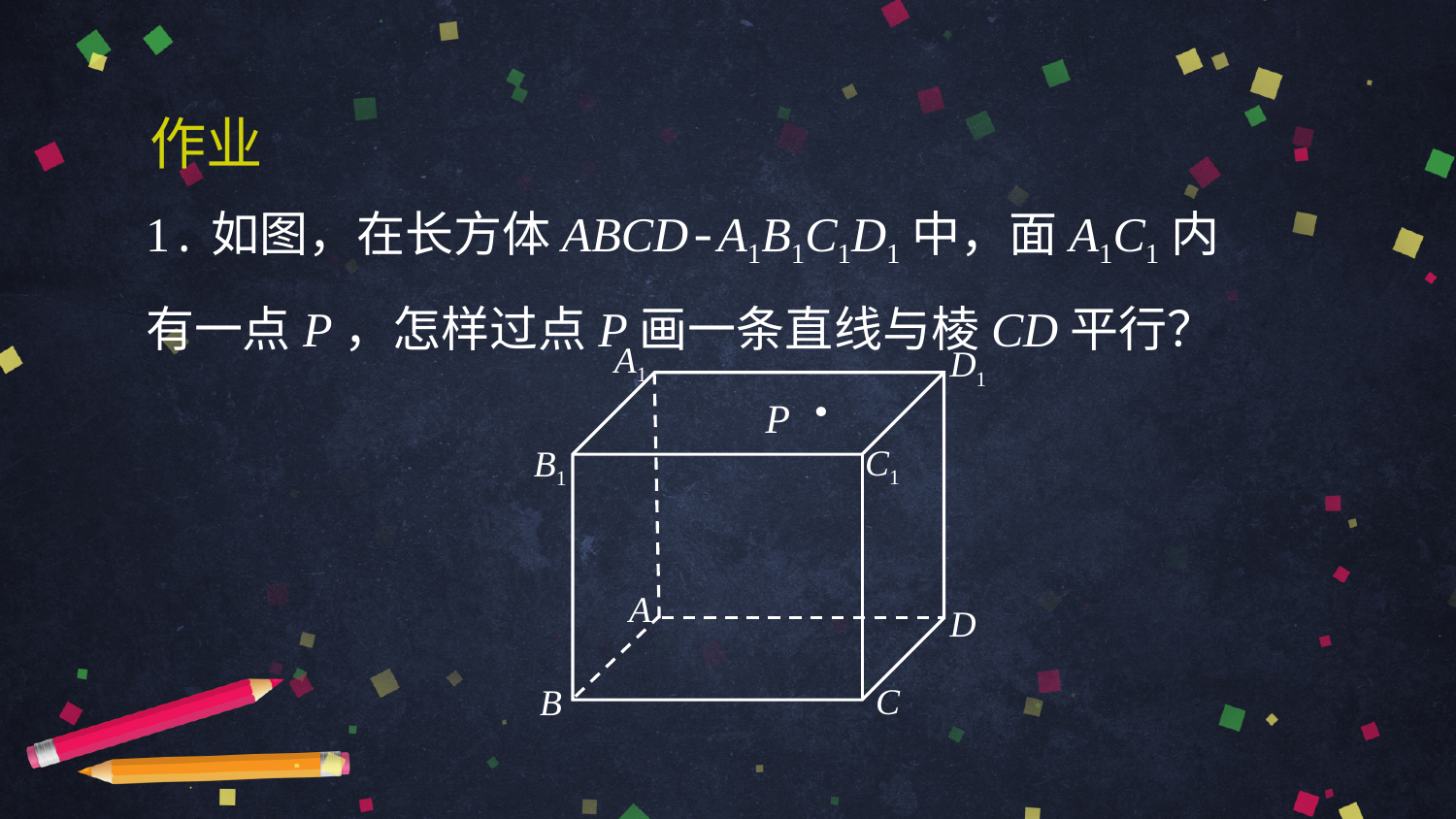

作业
1.如图，在长方体ABCD-A1B1C1D1中，面A1C1内
有一点P，怎样过点P画一条直线与棱CD平行？

A1
D1

C1
B1
A
D
C
B
．
P